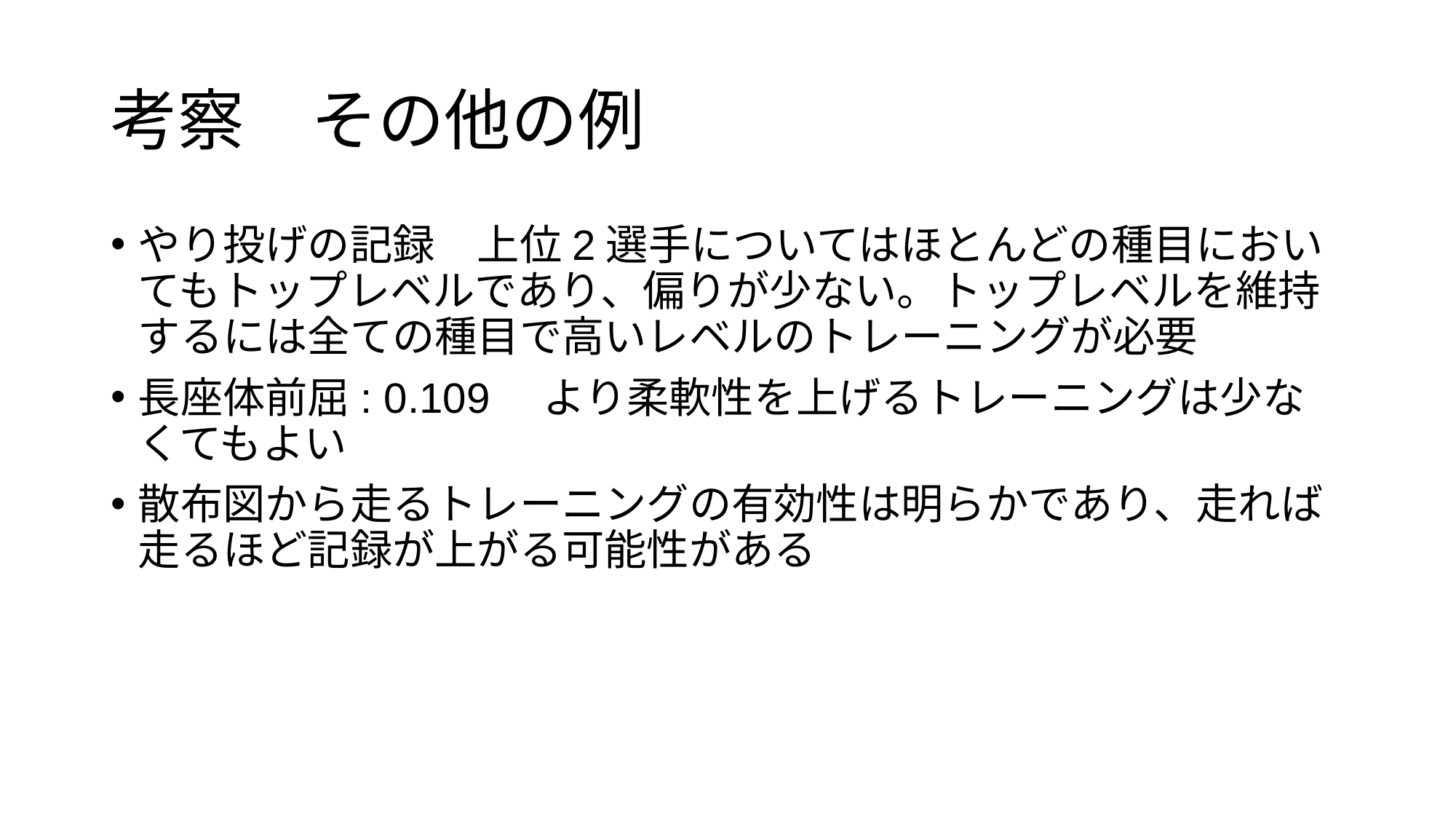

# 考察　その他の例
やり投げの記録　上位2選手についてはほとんどの種目においてもトップレベルであり、偏りが少ない。トップレベルを維持するには全ての種目で高いレベルのトレーニングが必要
長座体前屈: 0.109　より柔軟性を上げるトレーニングは少なくてもよい
散布図から走るトレーニングの有効性は明らかであり、走れば走るほど記録が上がる可能性がある